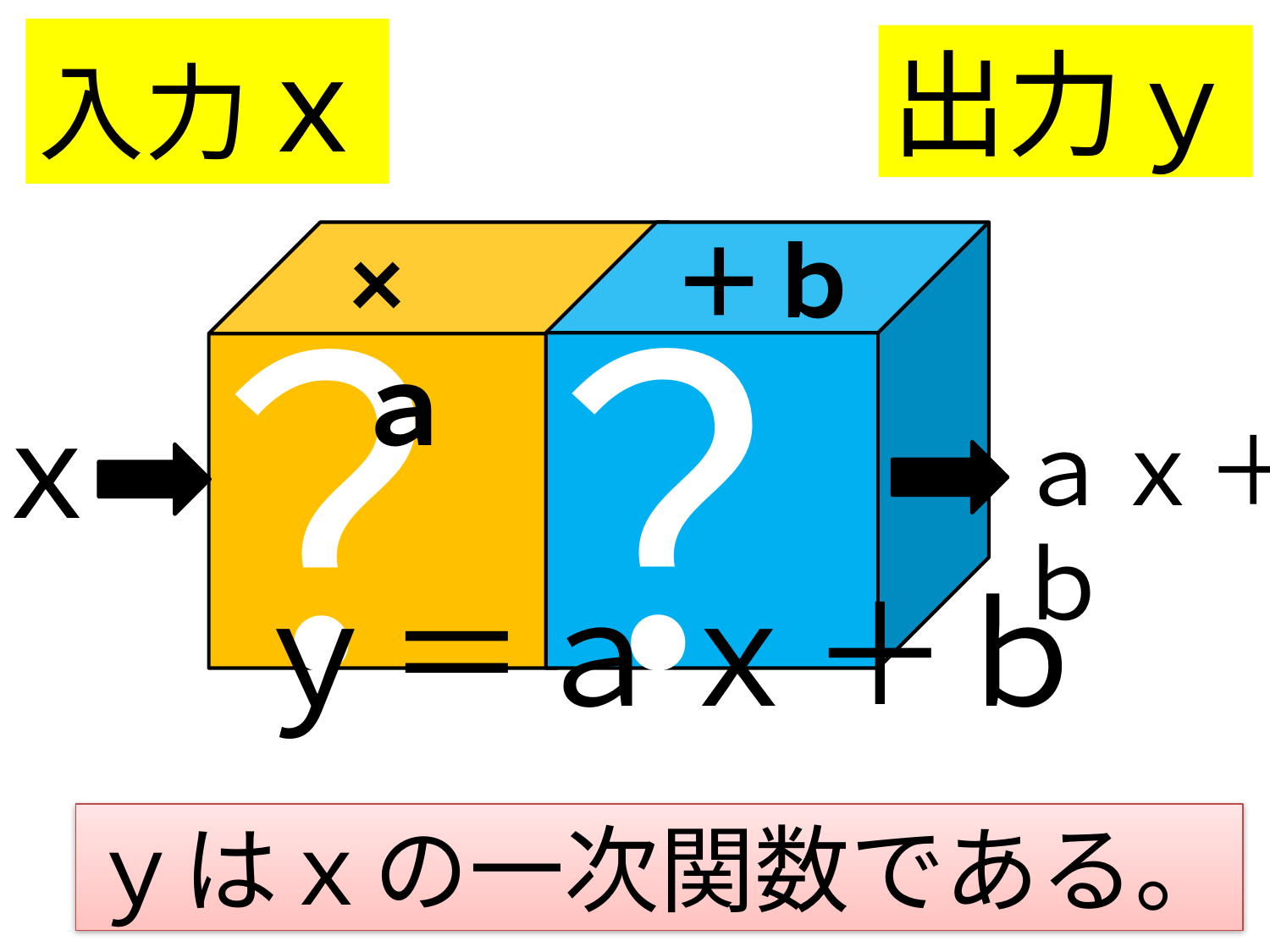

入力ｘ
出力ｙ
×ａ
＋ｂ
？
？
ｘ
ａｘ＋ｂ

# ｙ＝ａｘ＋ｂ
ｙはｘの一次関数である。